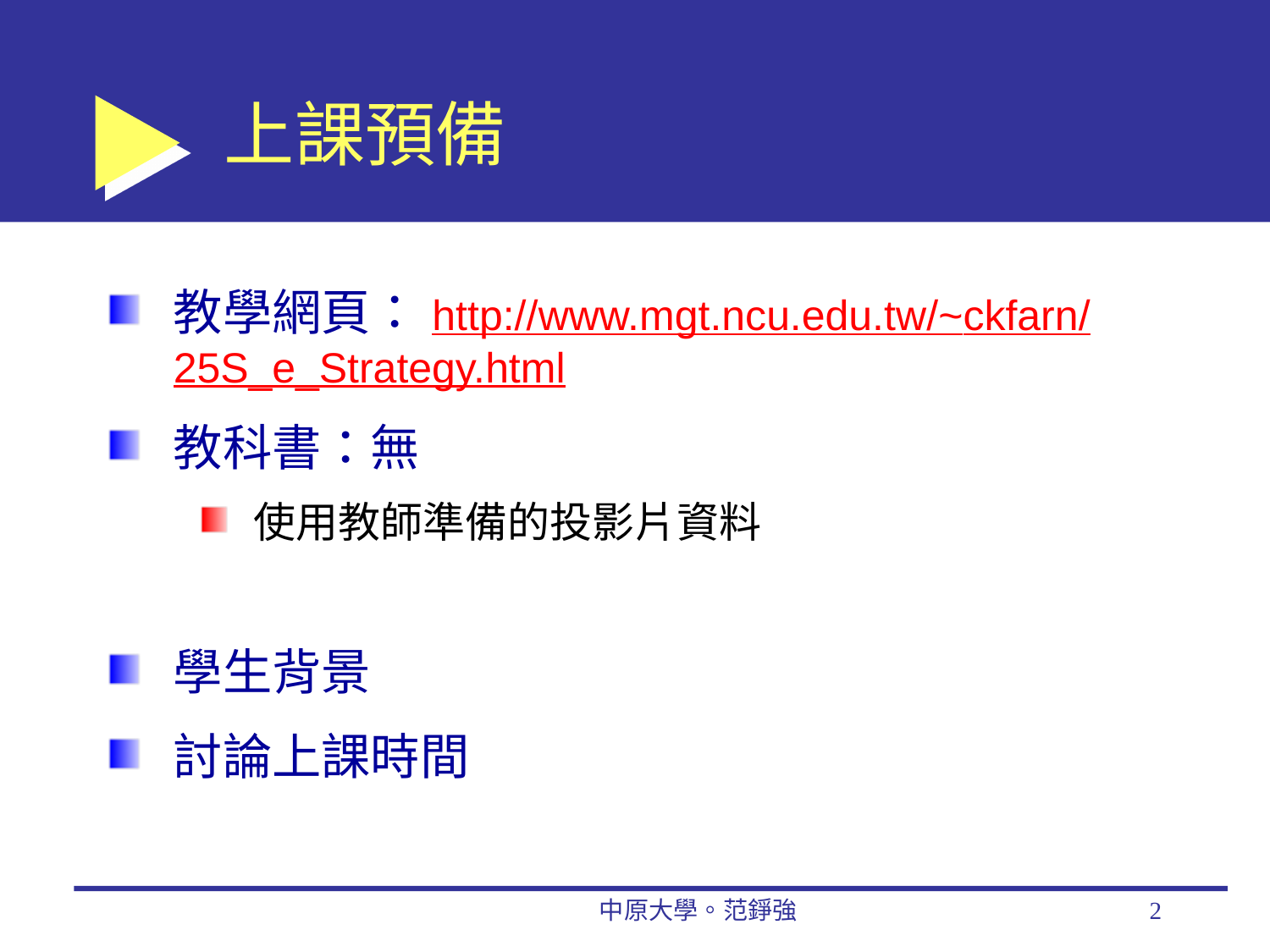

# 上課預備
教學網頁：http://www.mgt.ncu.edu.tw/~ckfarn/25S_e_Strategy.html
教科書：無
使用教師準備的投影片資料

學生背景
討論上課時間

中原大學。范錚強
2